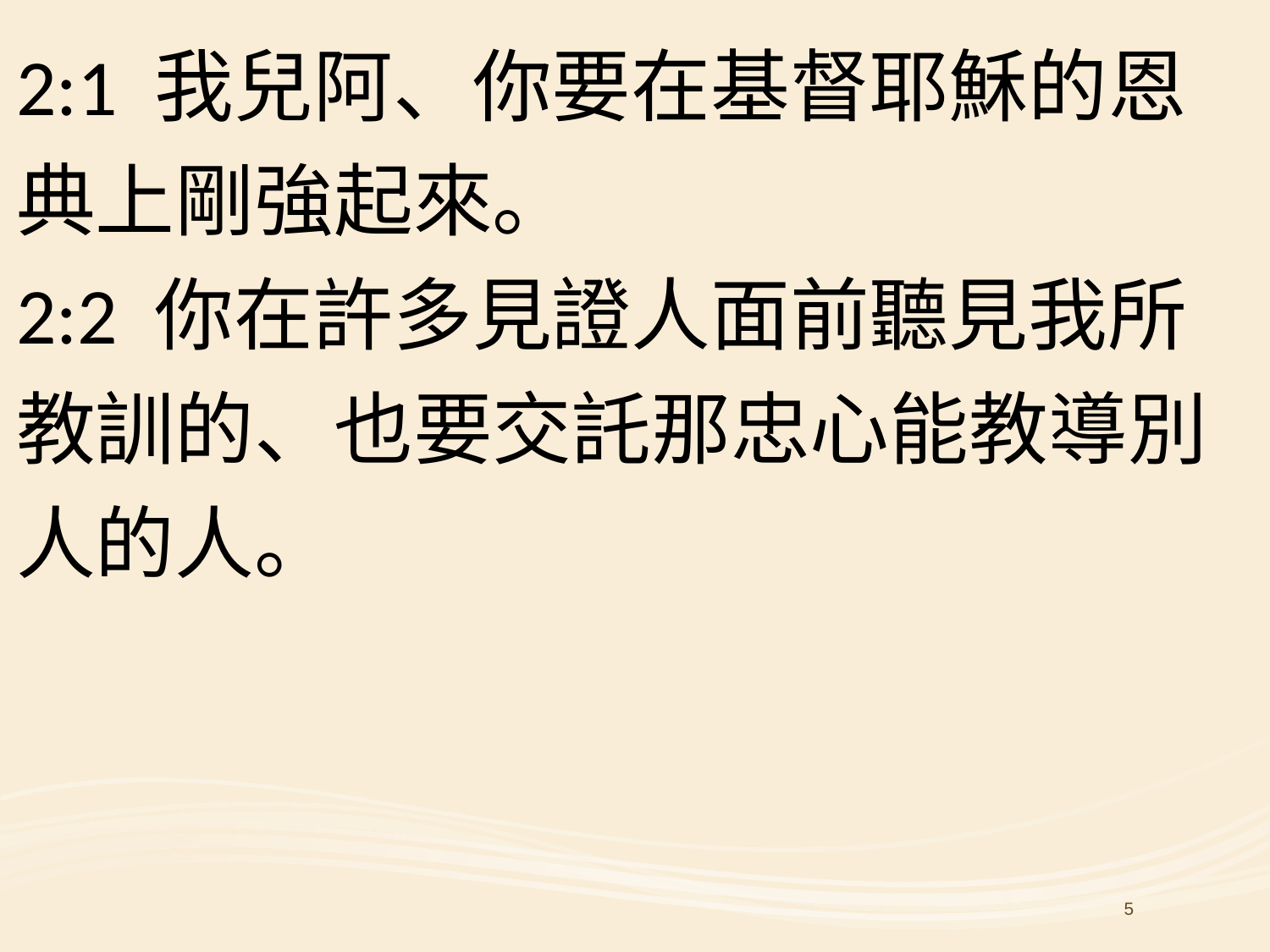

#
2:1 我兒阿、你要在基督耶穌的恩典上剛強起來。
2:2 你在許多見證人面前聽見我所教訓的、也要交託那忠心能教導別人的人。
5